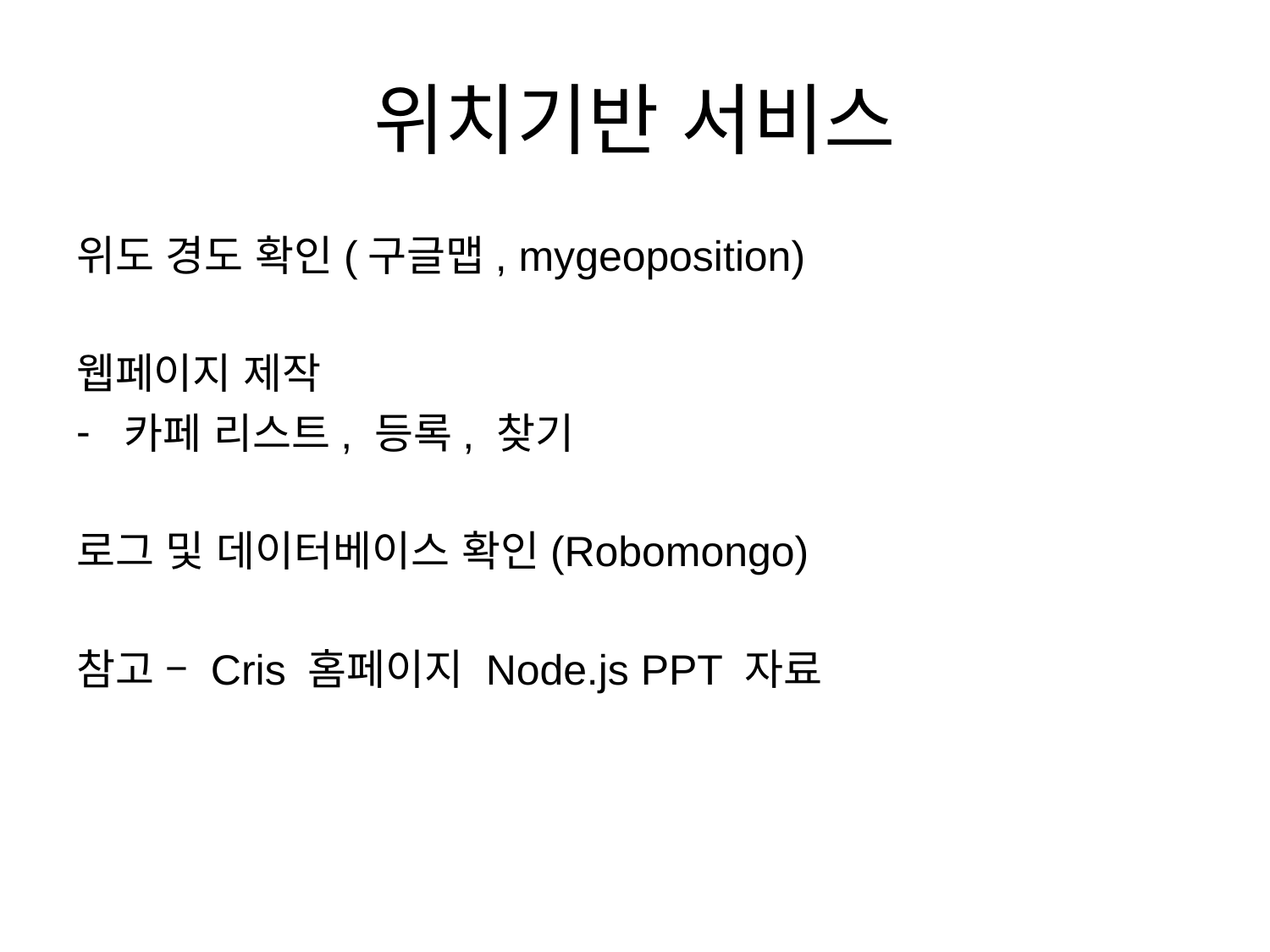

# 위치기반 서비스
위도 경도 확인(구글맵, mygeoposition)

웹페이지 제작
카페 리스트, 등록, 찾기

로그 및 데이터베이스 확인(Robomongo)

참고 – Cris 홈페이지 Node.js PPT 자료